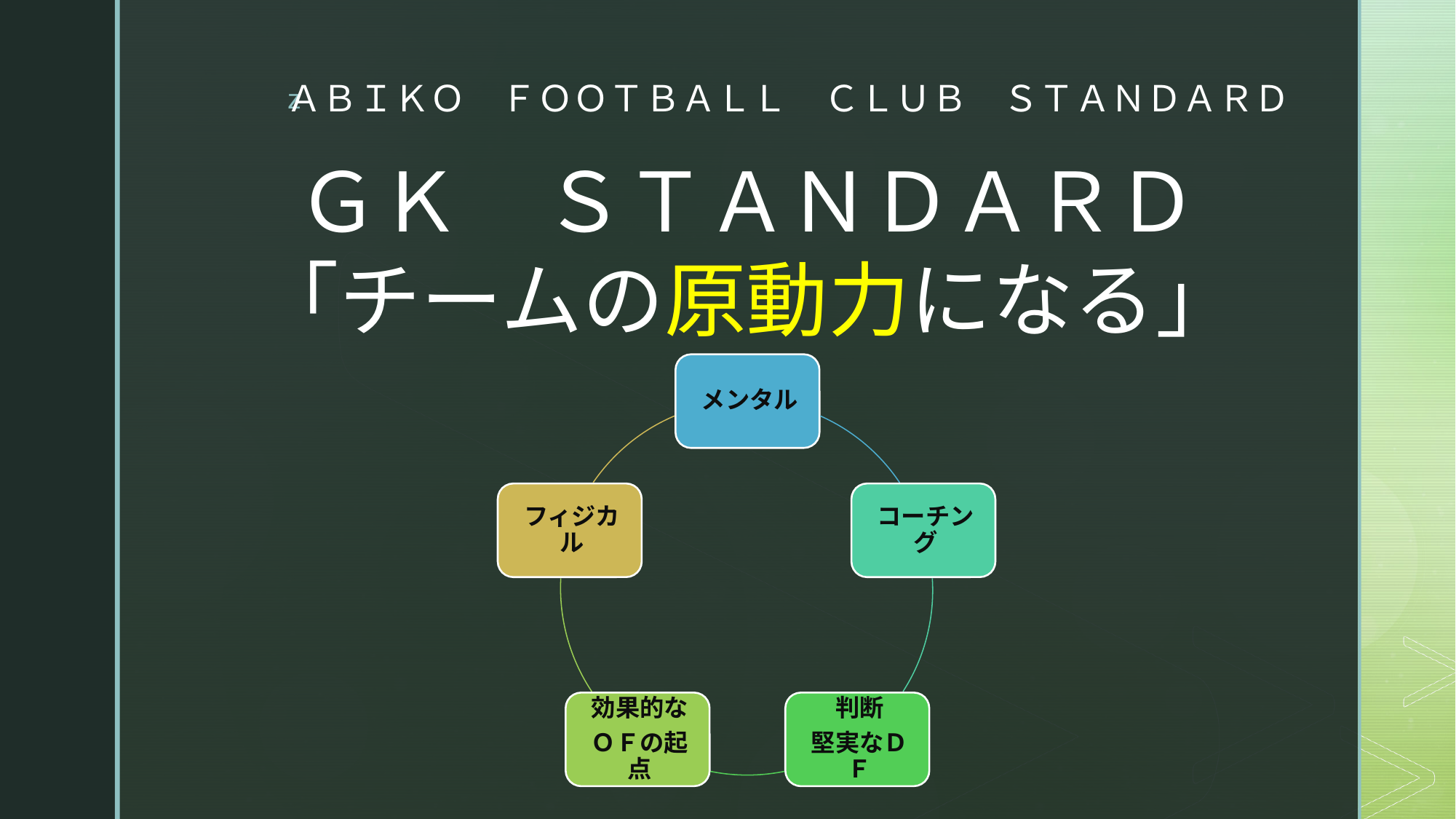

# ＡＢＩＫＯ　ＦＯＯＴＢＡＬＬ　ＣＬＵＢ　ＳＴＡＮＤＡＲＤ
ＧＫ　ＳＴＡＮＤＡＲＤ
「チームの原動力になる」
メンタル
コーチング
判断
堅実なＤＦ
効果的な
ＯＦの起点
フィジカル